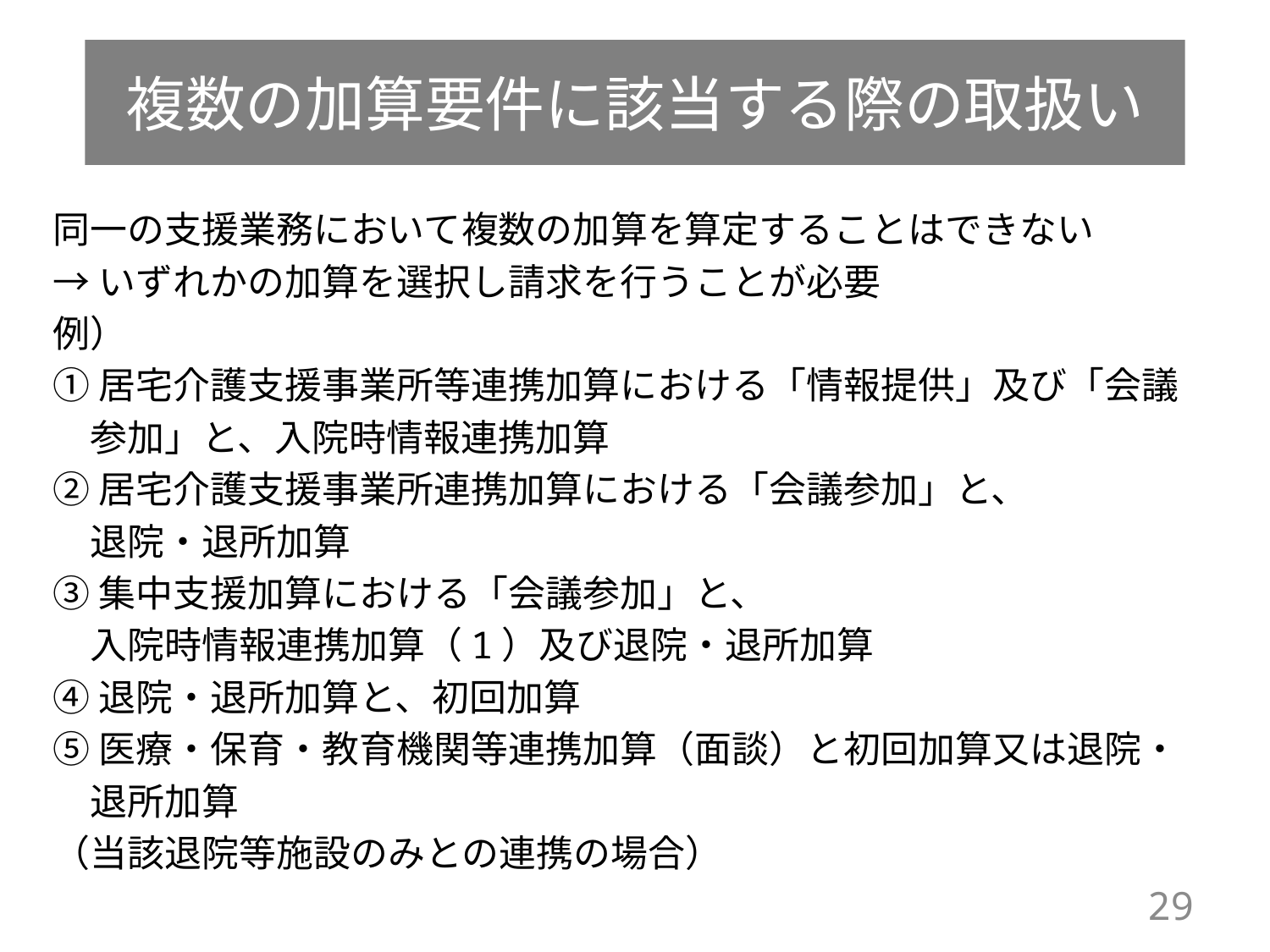

# 複数の加算要件に該当する際の取扱い
同一の支援業務において複数の加算を算定することはできない
→いずれかの加算を選択し請求を行うことが必要
例）
①居宅介護支援事業所等連携加算における「情報提供」及び「会議
　参加」と、入院時情報連携加算
②居宅介護支援事業所連携加算における「会議参加」と、
　退院・退所加算
③集中支援加算における「会議参加」と、
　入院時情報連携加算（1）及び退院・退所加算
④退院・退所加算と、初回加算
⑤医療・保育・教育機関等連携加算（面談）と初回加算又は退院・
　退所加算
（当該退院等施設のみとの連携の場合）
29